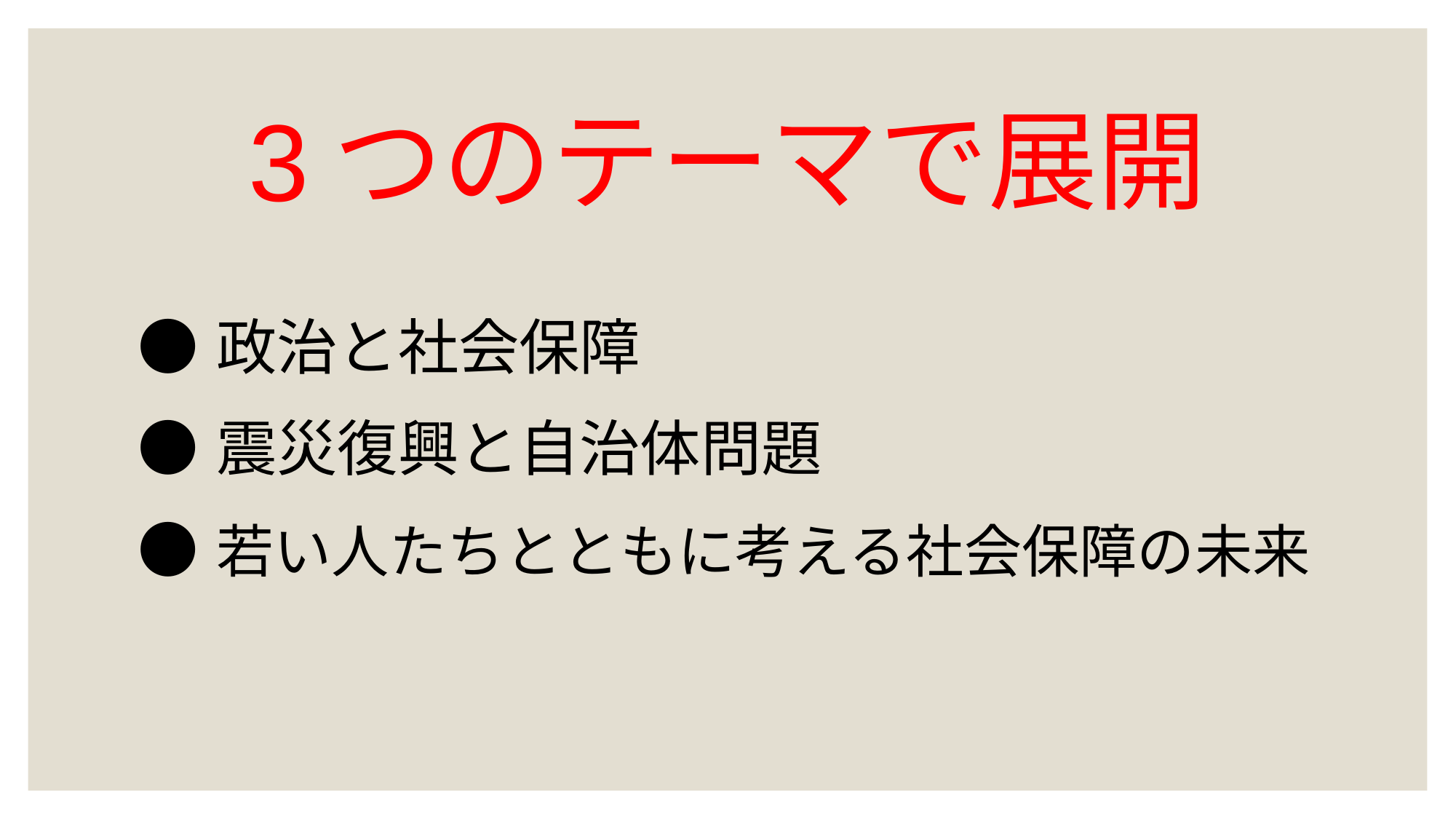

# 3つのテーマで展開
●政治と社会保障
●震災復興と自治体問題
●若い人たちとともに考える社会保障の未来